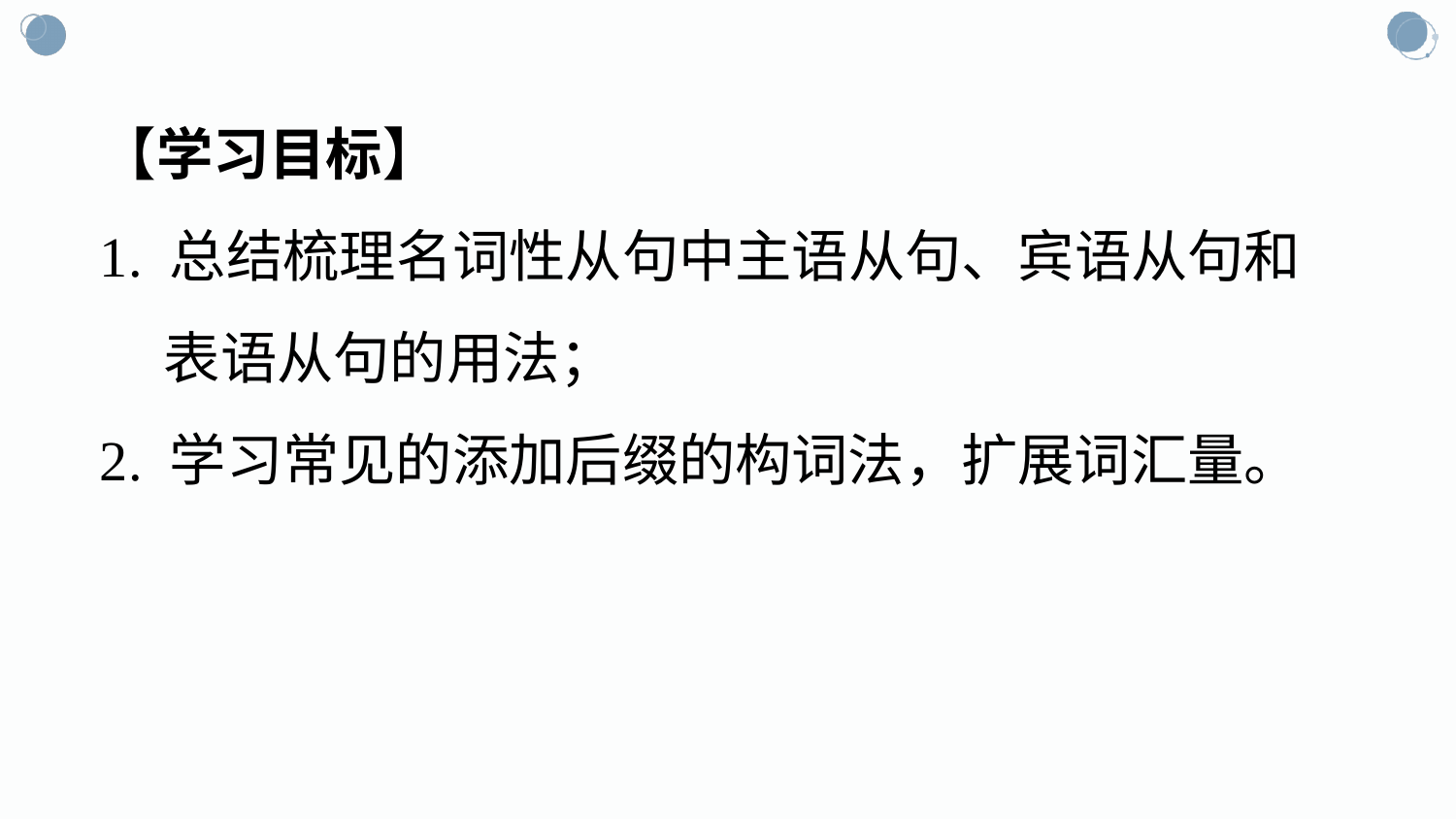

【学习目标】
1. 总结梳理名词性从句中主语从句、宾语从句和
    表语从句的用法；
2. 学习常见的添加后缀的构词法，扩展词汇量。